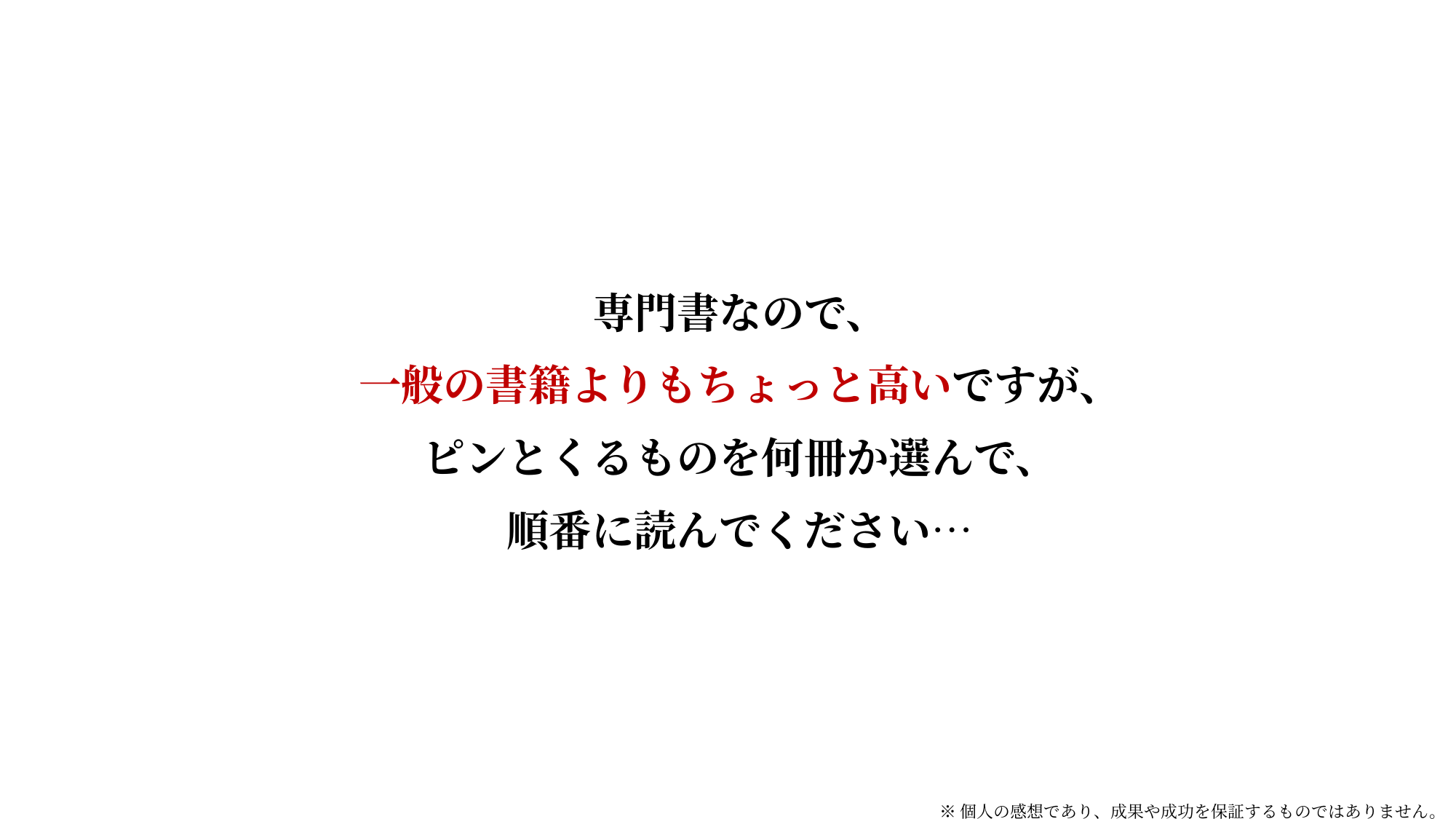

専門書なので、
一般の書籍よりもちょっと高いですが、
ピンとくるものを何冊か選んで、
順番に読んでください…
※個人の感想であり、成果や成功を保証するものではありません。